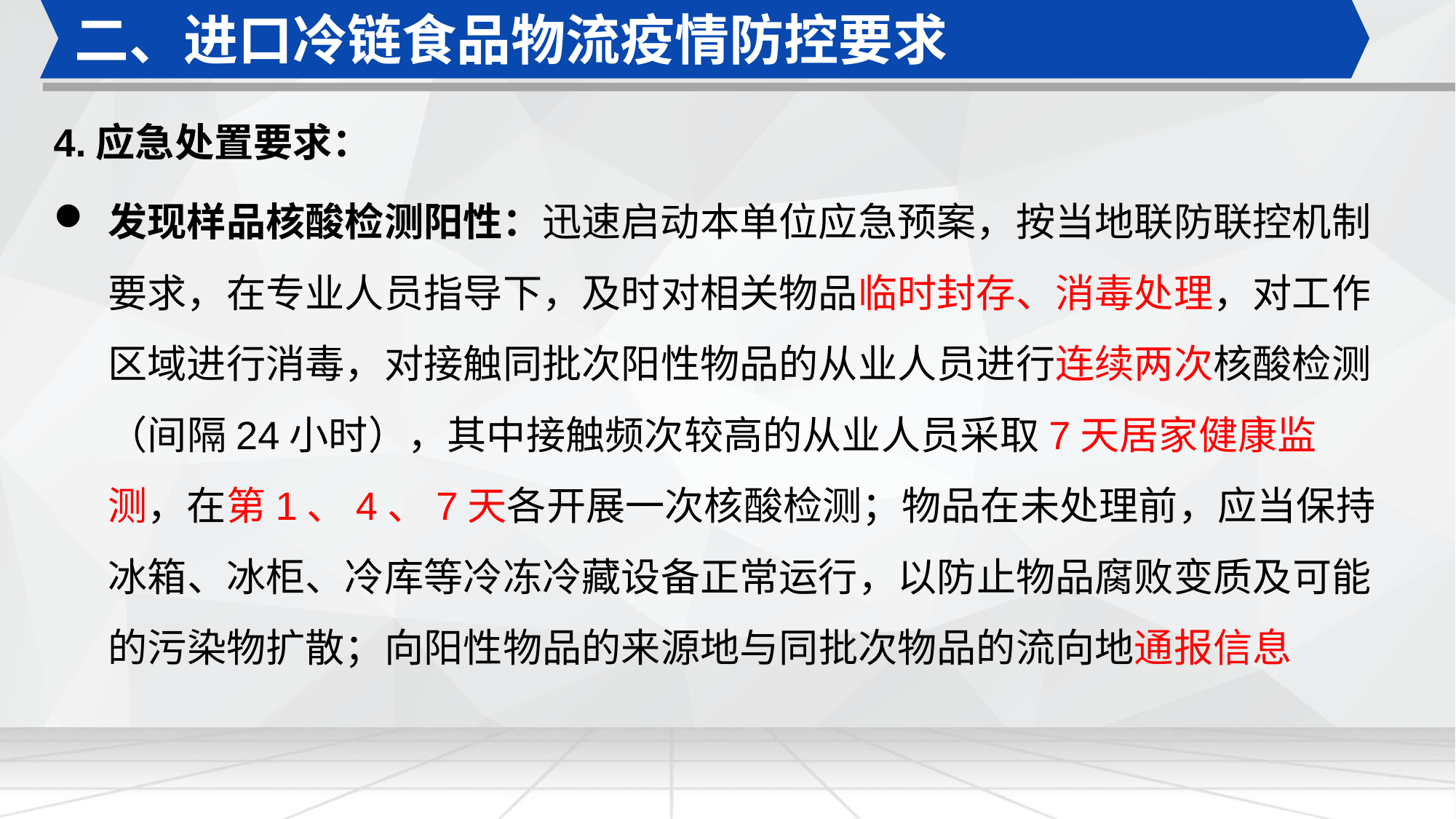

二、进口冷链食品物流疫情防控要求

4.应急处置要求：
发现样品核酸检测阳性：迅速启动本单位应急预案，按当地联防联控机制要求，在专业人员指导下，及时对相关物品临时封存、消毒处理，对工作区域进行消毒，对接触同批次阳性物品的从业人员进行连续两次核酸检测（间隔24小时），其中接触频次较高的从业人员采取7天居家健康监测，在第1、4、7天各开展一次核酸检测；物品在未处理前，应当保持冰箱、冰柜、冷库等冷冻冷藏设备正常运行，以防止物品腐败变质及可能的污染物扩散；向阳性物品的来源地与同批次物品的流向地通报信息